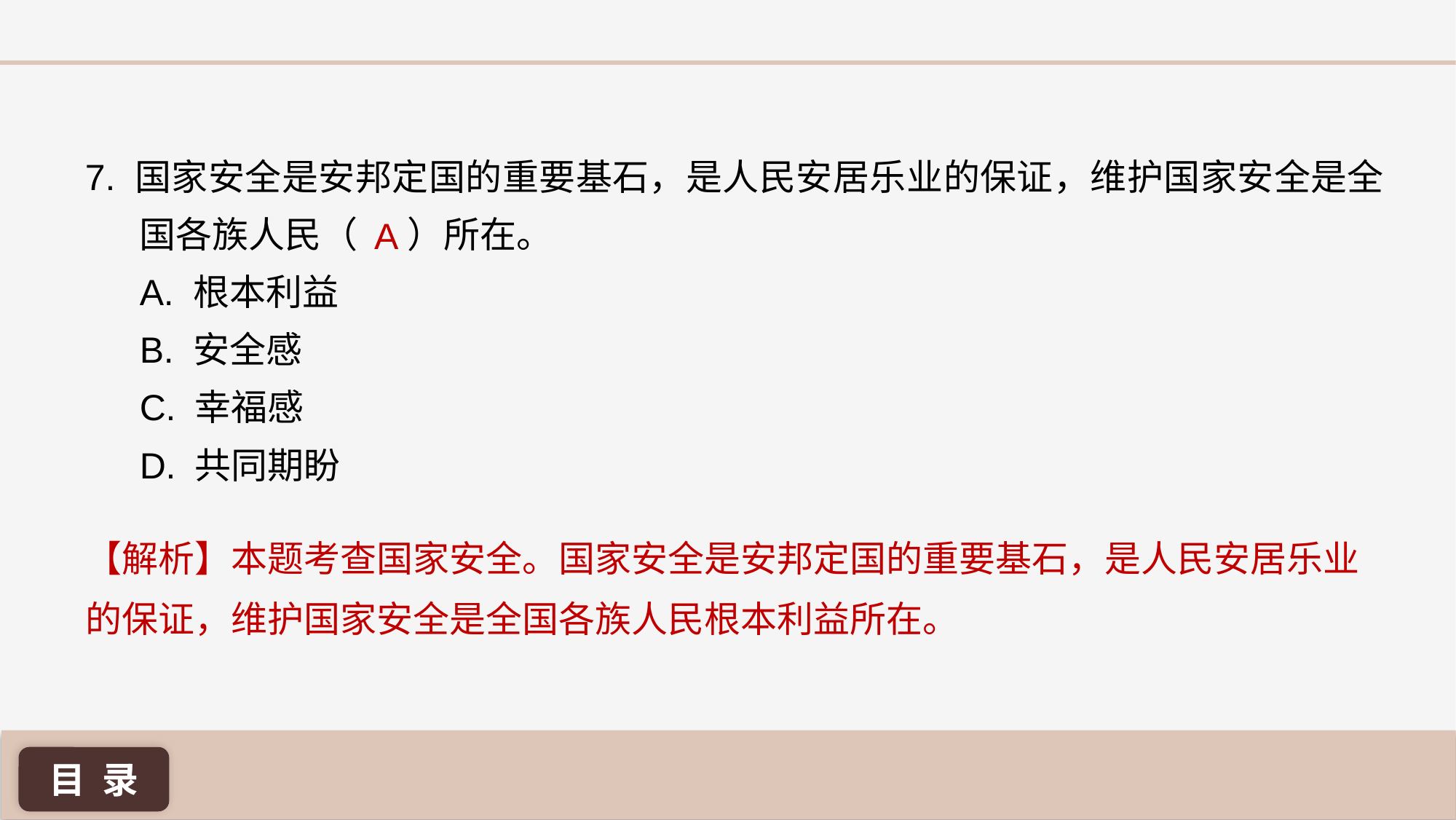

7. 国家安全是安邦定国的重要基石，是人民安居乐业的保证，维护国家安全是全国各族人民（      ）所在。
A. 根本利益
B. 安全感
C. 幸福感
D. 共同期盼
A
【解析】本题考查国家安全。国家安全是安邦定国的重要基石，是人民安居乐业的保证，维护国家安全是全国各族人民根本利益所在。